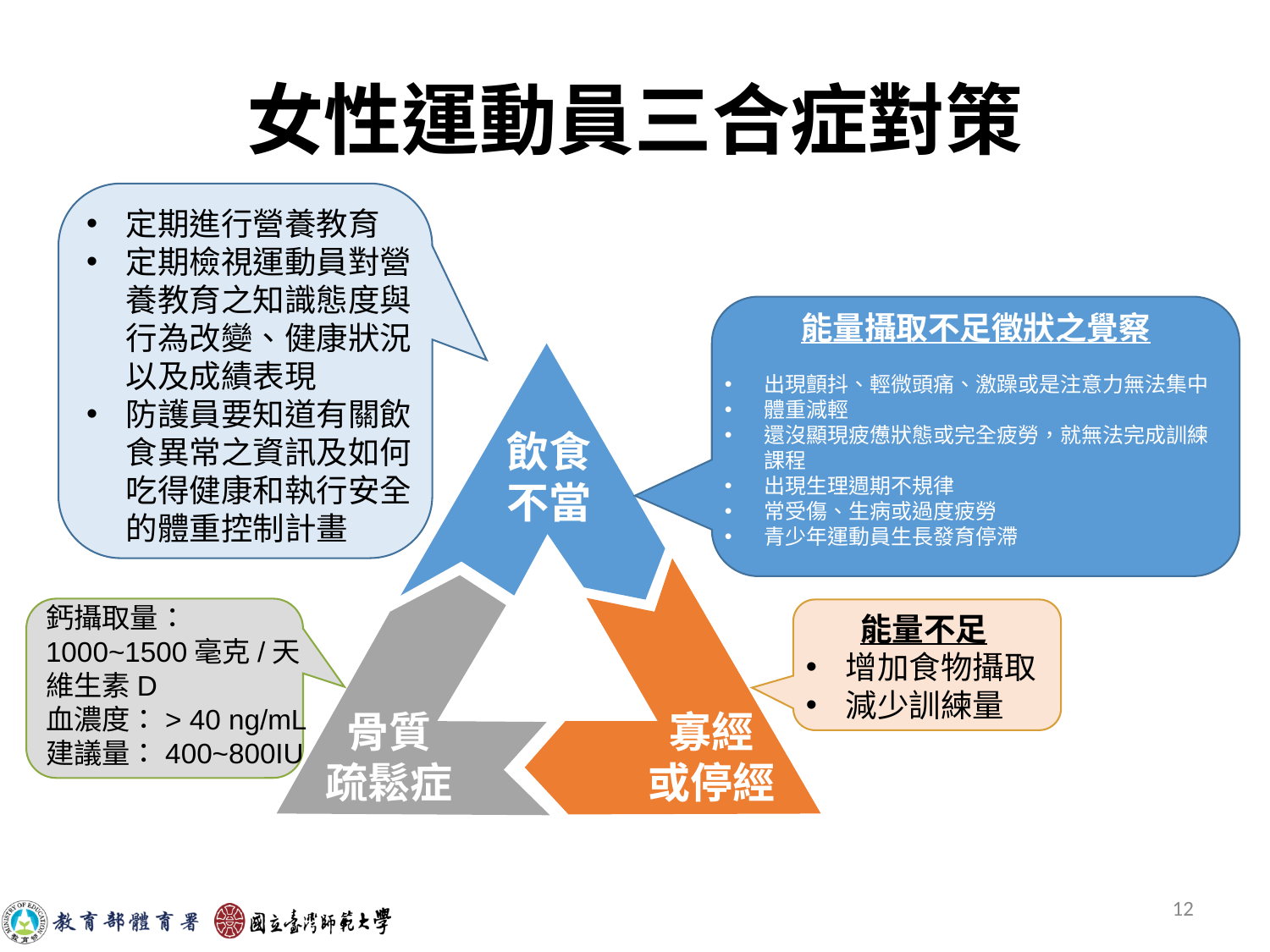

# 女性運動員三合症對策

定期進行營養教育
定期檢視運動員對營養教育之知識態度與行為改變、健康狀況以及成績表現
防護員要知道有關飲食異常之資訊及如何吃得健康和執行安全的體重控制計畫

能量攝取不足徵狀之覺察

出現顫抖、輕微頭痛、激躁或是注意力無法集中
體重減輕
還沒顯現疲憊狀態或完全疲勞，就無法完成訓練課程
出現生理週期不規律
常受傷、生病或過度疲勞
青少年運動員生長發育停滯

飲食不當
骨質
疏鬆症
寡經
或停經
鈣攝取量：1000~1500毫克/天
維生素D
血濃度：> 40 ng/mL
建議量：400~800IU

能量不足
增加食物攝取
減少訓練量
12